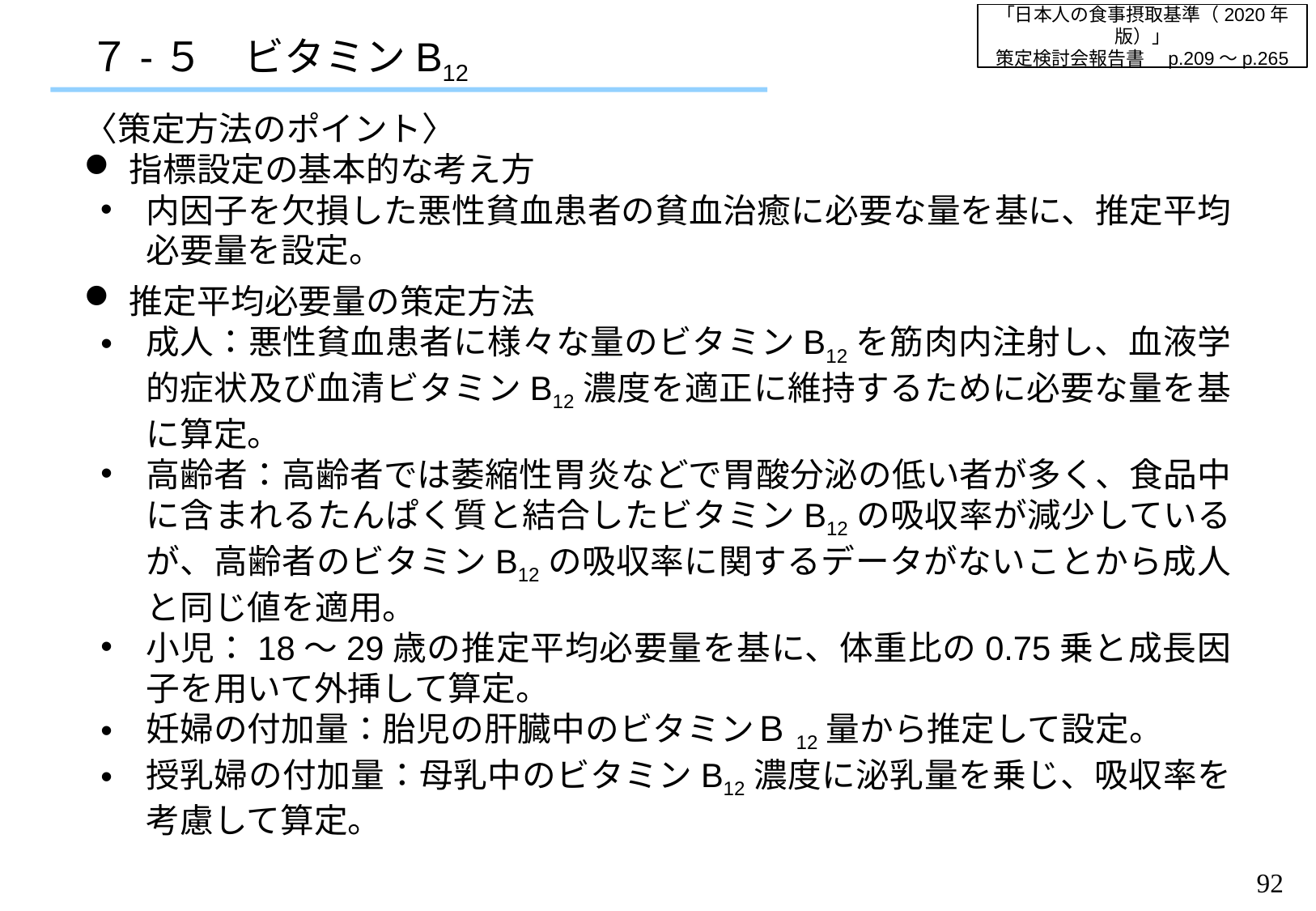

「日本人の食事摂取基準（2020年版）」
策定検討会報告書　p.209～p.265
７-５　ビタミンB12

〈策定方法のポイント〉
指標設定の基本的な考え方
内因子を欠損した悪性貧血患者の貧血治癒に必要な量を基に、推定平均必要量を設定。
推定平均必要量の策定方法
成人：悪性貧血患者に様々な量のビタミンB12を筋肉内注射し、血液学的症状及び血清ビタミンB12濃度を適正に維持するために必要な量を基に算定。
高齢者：高齢者では萎縮性胃炎などで胃酸分泌の低い者が多く、食品中に含まれるたんぱく質と結合したビタミンB12の吸収率が減少しているが、高齢者のビタミンB12の吸収率に関するデータがないことから成人と同じ値を適用。
小児：18～29歳の推定平均必要量を基に、体重比の0.75乗と成長因子を用いて外挿して算定。
妊婦の付加量：胎児の肝臓中のビタミンＢ12量から推定して設定。
授乳婦の付加量：母乳中のビタミンB12濃度に泌乳量を乗じ、吸収率を考慮して算定。
92